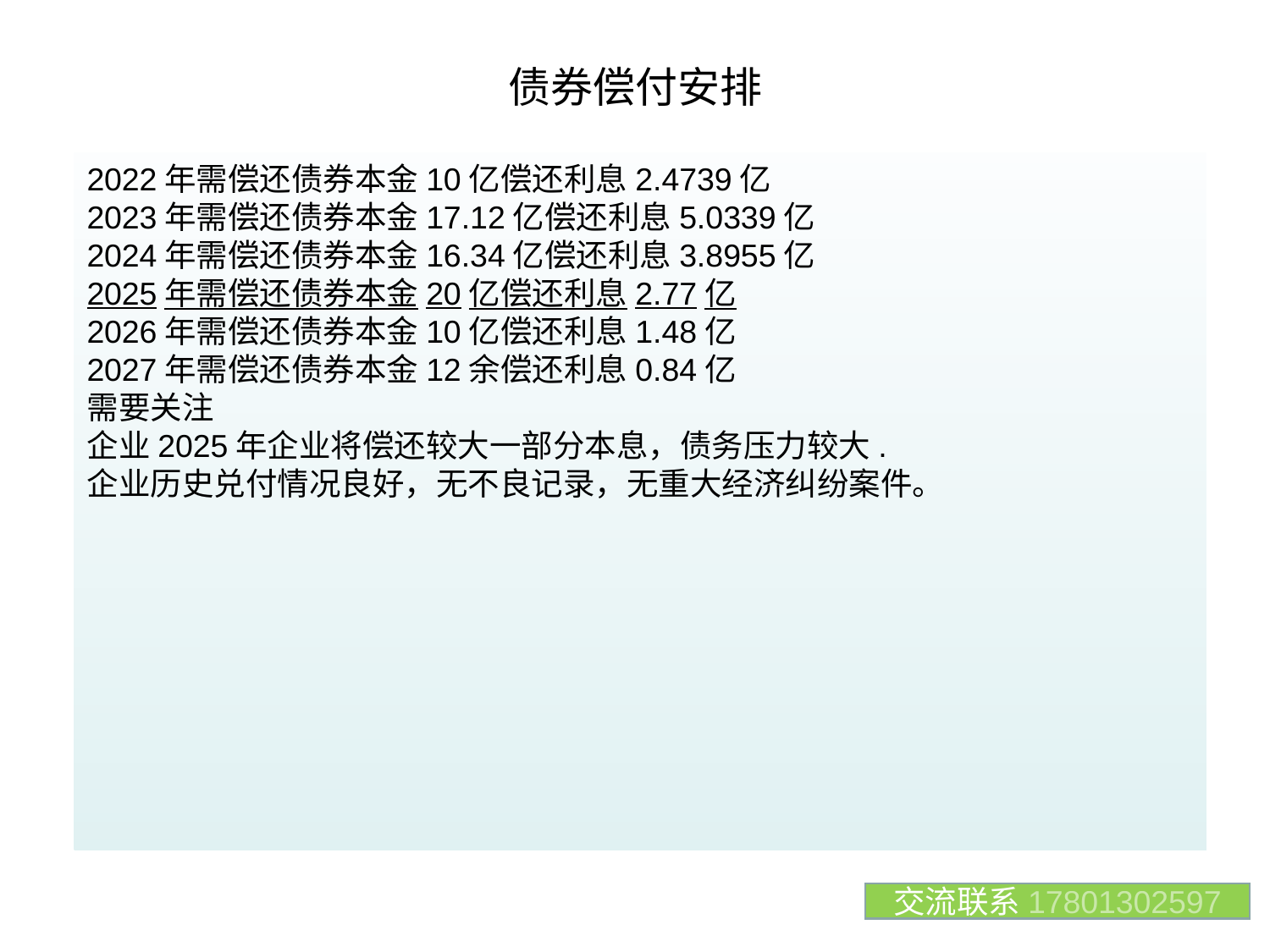

# 债券偿付安排
2022年需偿还债券本金10亿偿还利息2.4739亿
2023年需偿还债券本金17.12亿偿还利息5.0339亿
2024年需偿还债券本金16.34亿偿还利息3.8955亿
2025年需偿还债券本金20亿偿还利息2.77亿
2026年需偿还债券本金10亿偿还利息1.48亿
2027年需偿还债券本金12余偿还利息0.84亿
需要关注
企业2025年企业将偿还较大一部分本息，债务压力较大.
企业历史兑付情况良好，无不良记录，无重大经济纠纷案件。